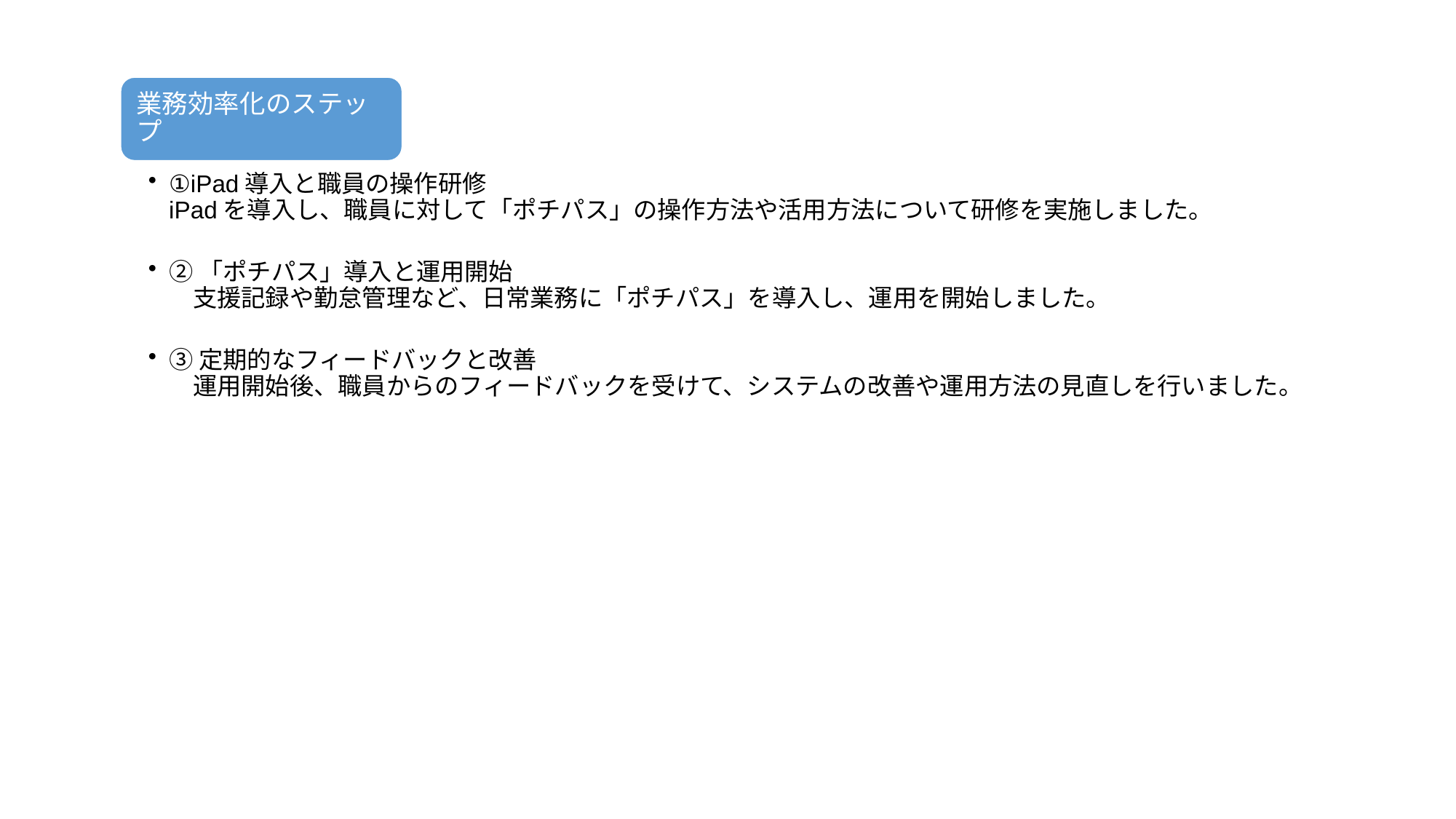

業務効率化のステップ
①iPad導入と職員の操作研修　　　　　　　　　　　　　　　　　　　　　　　　　　　　　　　　　　　iPadを導入し、職員に対して「ポチパス」の操作方法や活用方法について研修を実施しました。

②「ポチパス」導入と運用開始　　　　　　　　　　　　　　　　　　　　　　　　　　　　　　　　　　支援記録や勤怠管理など、日常業務に「ポチパス」を導入し、運用を開始しました。

③定期的なフィードバックと改善　　　　　　　　　　　　　　　　　　　　　　　　　　　　　　　　　運用開始後、職員からのフィードバックを受けて、システムの改善や運用方法の見直しを行いました。